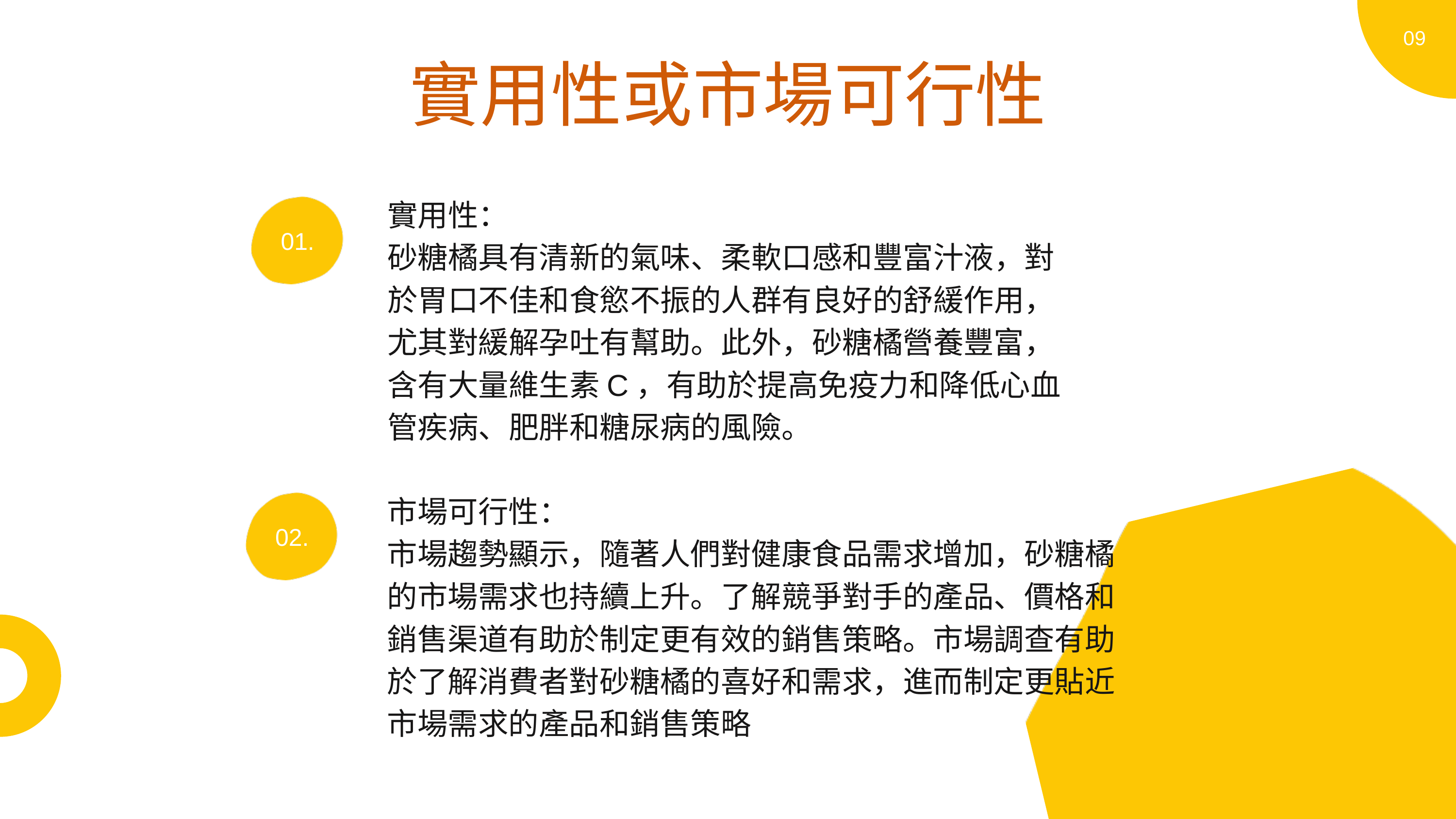

09
實用性或市場可行性
實用性：
砂糖橘具有清新的氣味、柔軟口感和豐富汁液，對於胃口不佳和食慾不振的人群有良好的舒緩作用，尤其對緩解孕吐有幫助。此外，砂糖橘營養豐富，含有大量維生素C，有助於提高免疫力和降低心血管疾病、肥胖和糖尿病的風險。

01.

市場可行性：
市場趨勢顯示，隨著人們對健康食品需求增加，砂糖橘的市場需求也持續上升。了解競爭對手的產品、價格和銷售渠道有助於制定更有效的銷售策略。市場調查有助於了解消費者對砂糖橘的喜好和需求，進而制定更貼近市場需求的產品和銷售策略

02.